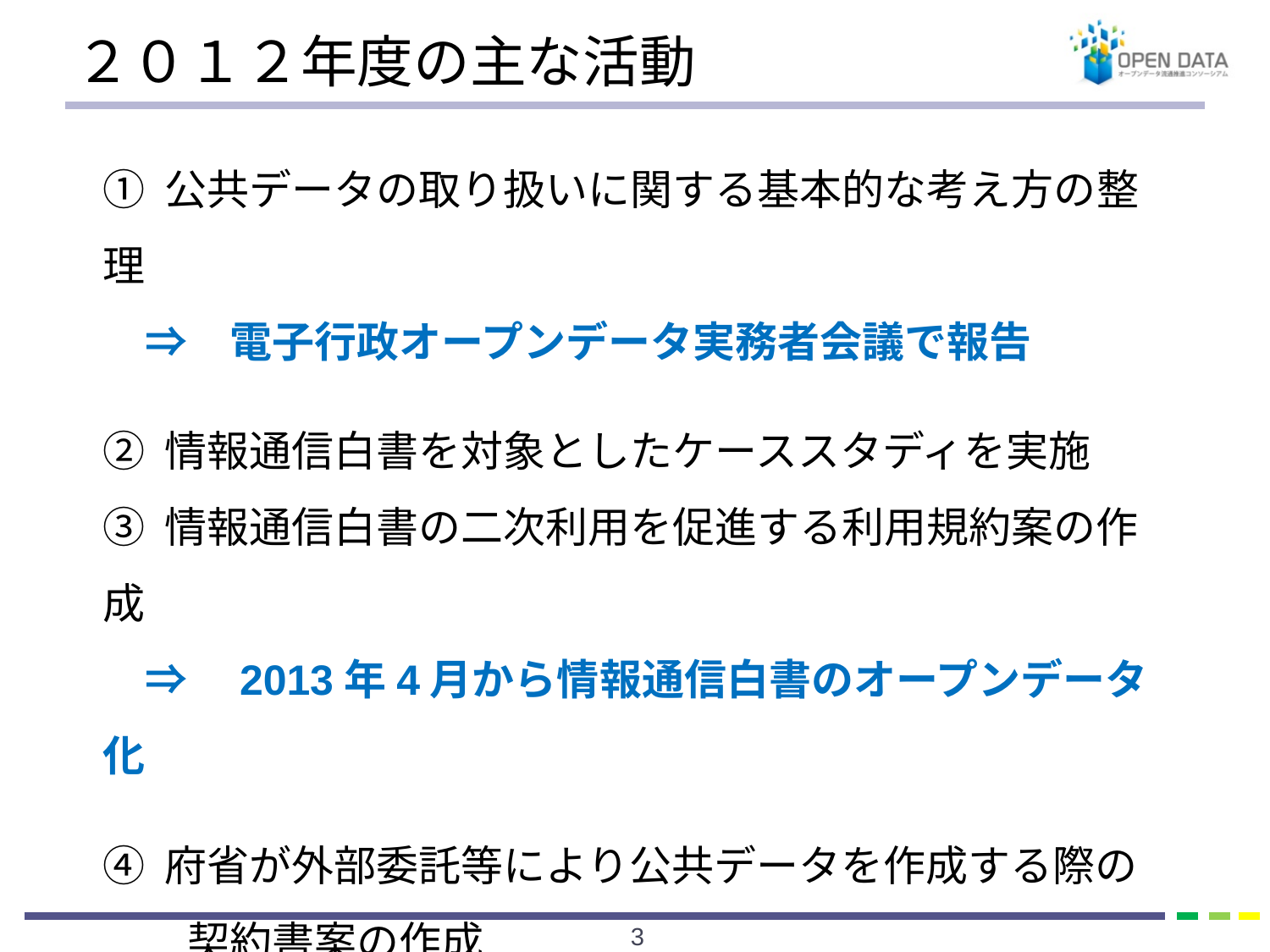

# ２０１２年度の主な活動
① 公共データの取り扱いに関する基本的な考え方の整理
　⇒　電子行政オープンデータ実務者会議で報告

② 情報通信白書を対象としたケーススタディを実施
③ 情報通信白書の二次利用を促進する利用規約案の作成
　⇒　2013年4月から情報通信白書のオープンデータ化

④ 府省が外部委託等により公共データを作成する際の
　　契約書案の作成
　⇒　2013年度も引き続き検討
3